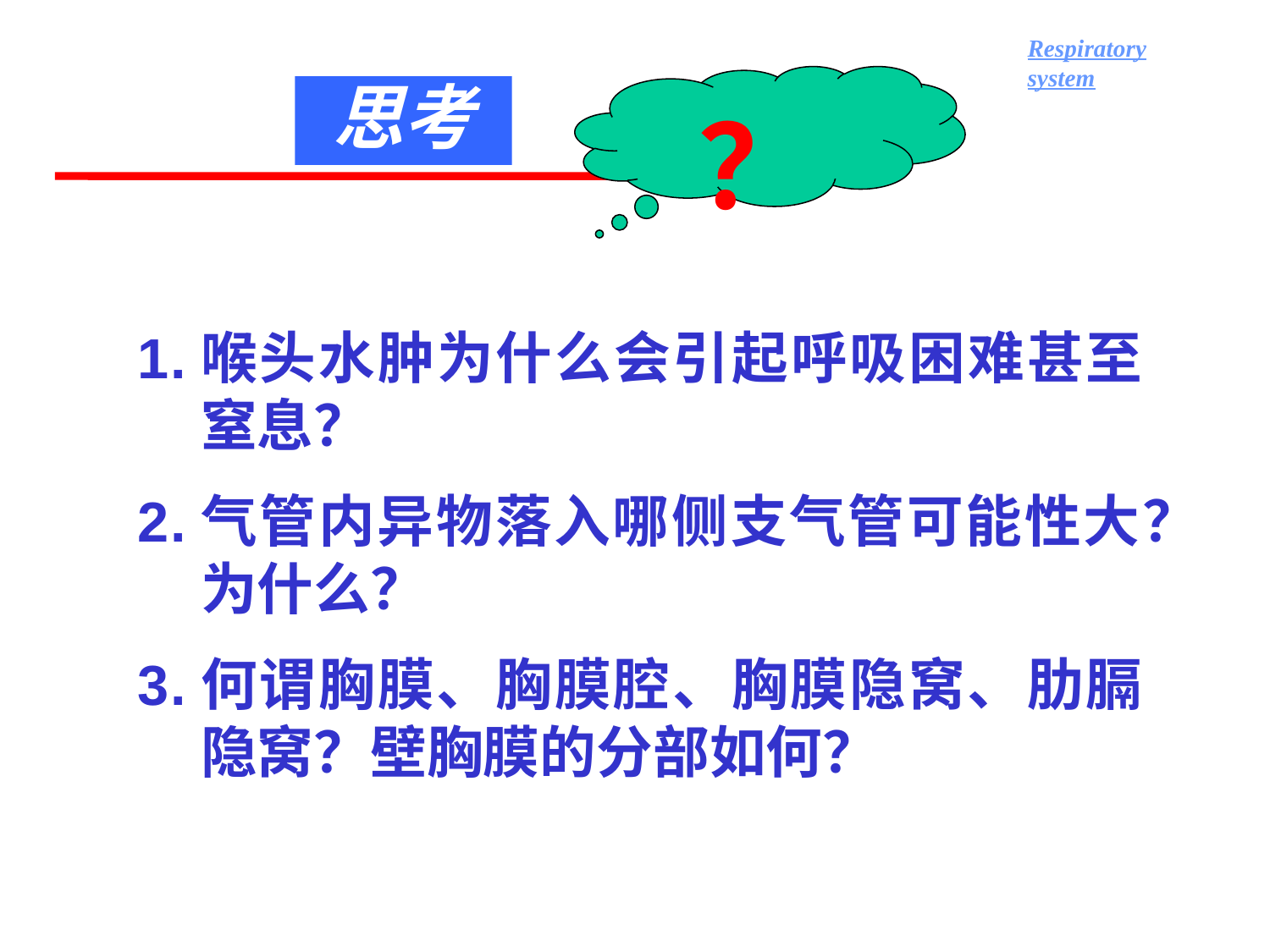

？
思考
喉头水肿为什么会引起呼吸困难甚至窒息？
气管内异物落入哪侧支气管可能性大？为什么？
何谓胸膜、胸膜腔、胸膜隐窝、肋膈隐窝？壁胸膜的分部如何？